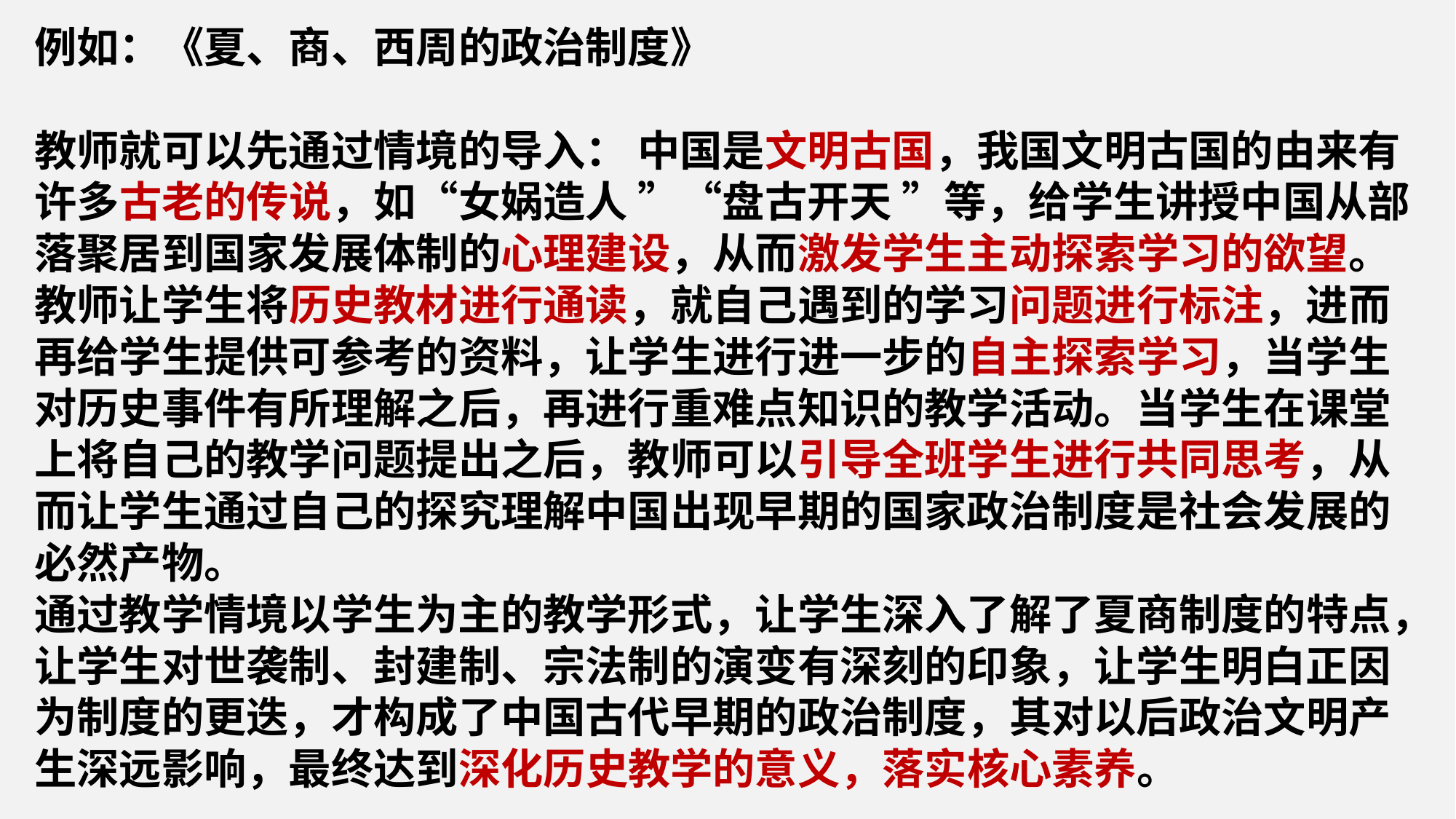

# 例如：《夏、商、西周的政治制度》 教师就可以先通过情境的导入： 中国是文明古国，我国文明古国的由来有许多古老的传说，如“女娲造人 ”“盘古开天 ”等，给学生讲授中国从部落聚居到国家发展体制的心理建设，从而激发学生主动探索学习的欲望。教师让学生将历史教材进行通读，就自己遇到的学习问题进行标注，进而再给学生提供可参考的资料，让学生进行进一步的自主探索学习，当学生对历史事件有所理解之后，再进行重难点知识的教学活动。当学生在课堂上将自己的教学问题提出之后，教师可以引导全班学生进行共同思考，从而让学生通过自己的探究理解中国出现早期的国家政治制度是社会发展的必然产物。 通过教学情境以学生为主的教学形式，让学生深入了解了夏商制度的特点，让学生对世袭制、封建制、宗法制的演变有深刻的印象，让学生明白正因为制度的更迭，才构成了中国古代早期的政治制度，其对以后政治文明产生深远影响，最终达到深化历史教学的意义，落实核心素养。